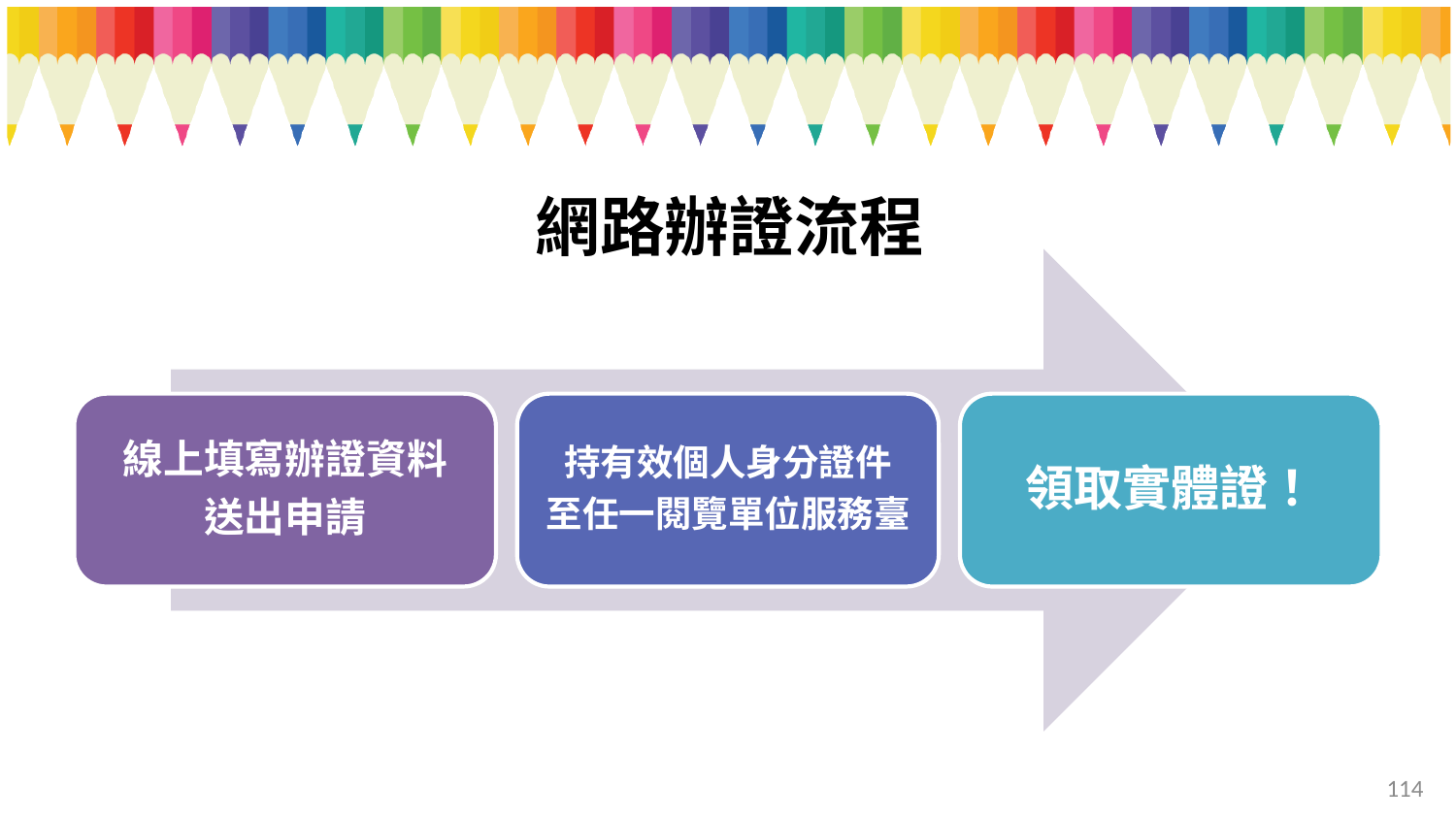

# 網路辦證流程
線上填寫辦證資料
送出申請
持有效個人身分證件
至任一閱覽單位服務臺
領取實體證！
114